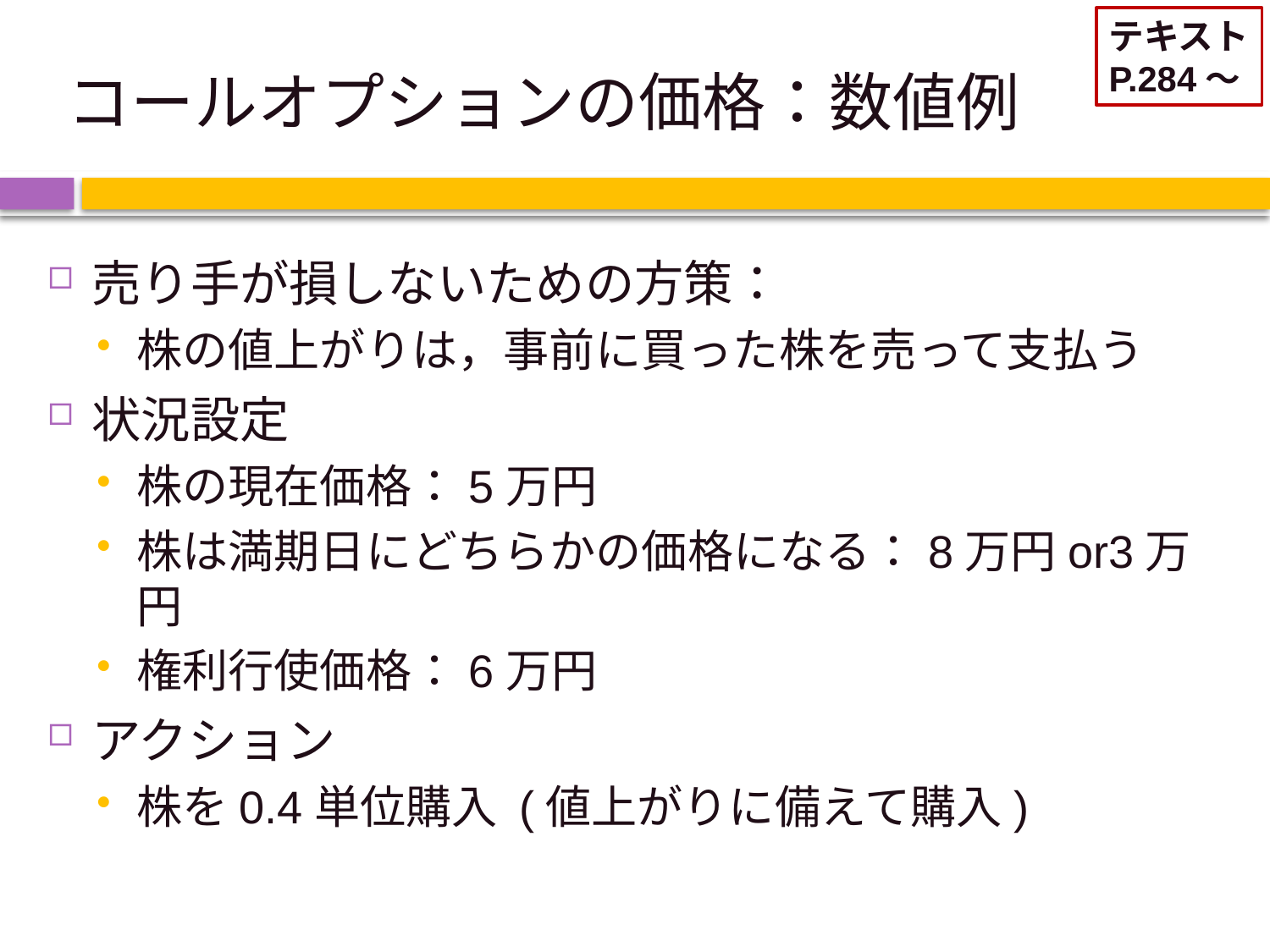

テキスト
P.284～
# コールオプションの価格：数値例
売り手が損しないための方策：
株の値上がりは，事前に買った株を売って支払う
状況設定
株の現在価格：5万円
株は満期日にどちらかの価格になる：8万円or3万円
権利行使価格：6万円
アクション
株を0.4単位購入 (値上がりに備えて購入)